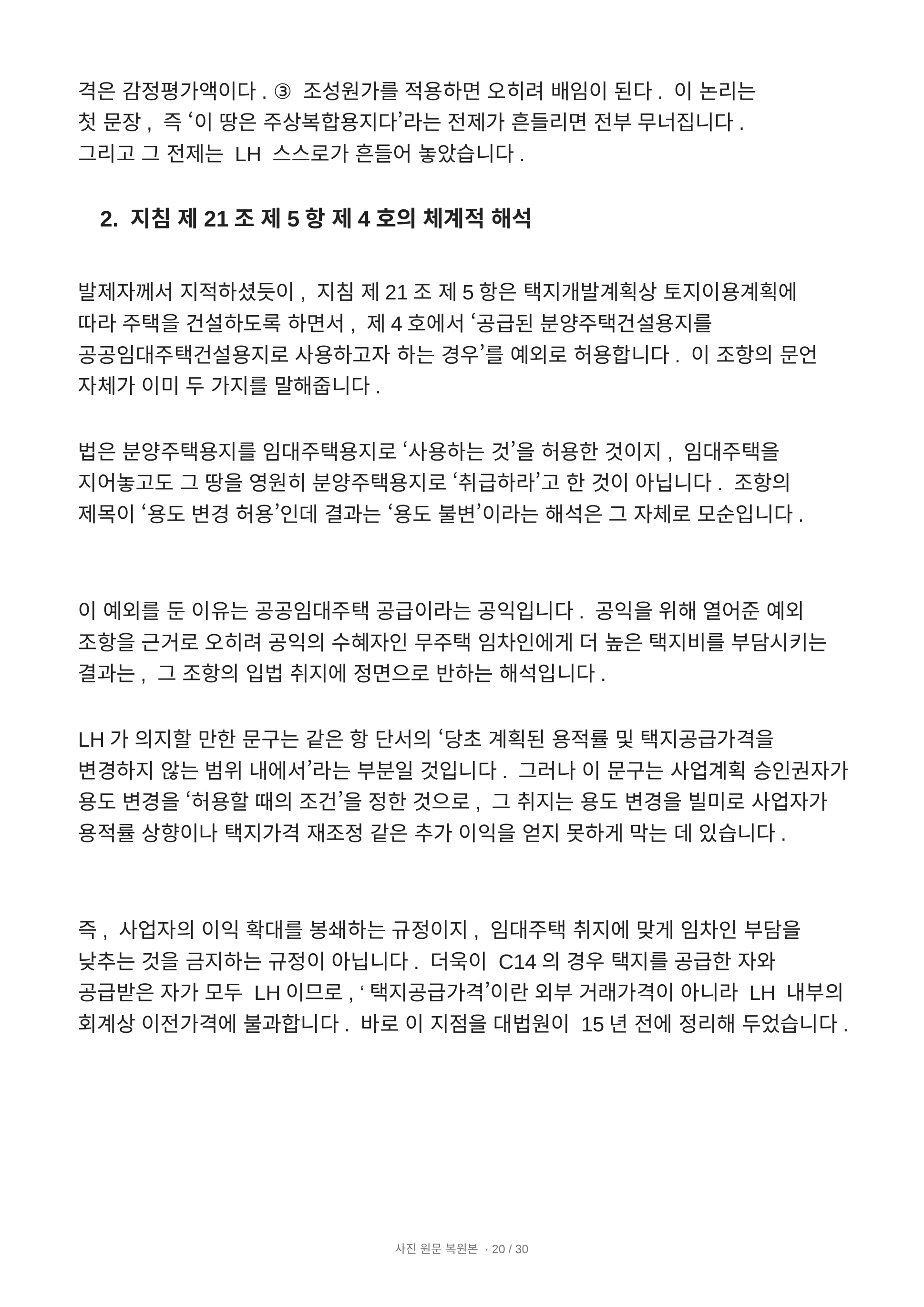

격은 감정평가액이다. ③ 조성원가를 적용하면 오히려 배임이 된다. 이 논리는 첫 문장, 즉 ‘이 땅은 주상복합용지다’라는 전제가 흔들리면 전부 무너집니다. 그리고 그 전제는 LH 스스로가 흔들어 놓았습니다.
2. 지침 제21조 제5항 제4호의 체계적 해석
발제자께서 지적하셨듯이, 지침 제21조 제5항은 택지개발계획상 토지이용계획에 따라 주택을 건설하도록 하면서, 제4호에서 ‘공급된 분양주택건설용지를 공공임대주택건설용지로 사용하고자 하는 경우’를 예외로 허용합니다. 이 조항의 문언 자체가 이미 두 가지를 말해줍니다.
법은 분양주택용지를 임대주택용지로 ‘사용하는 것’을 허용한 것이지, 임대주택을 지어놓고도 그 땅을 영원히 분양주택용지로 ‘취급하라’고 한 것이 아닙니다. 조항의 제목이 ‘용도 변경 허용’인데 결과는 ‘용도 불변’이라는 해석은 그 자체로 모순입니다.
이 예외를 둔 이유는 공공임대주택 공급이라는 공익입니다. 공익을 위해 열어준 예외 조항을 근거로 오히려 공익의 수혜자인 무주택 임차인에게 더 높은 택지비를 부담시키는 결과는, 그 조항의 입법 취지에 정면으로 반하는 해석입니다.
LH가 의지할 만한 문구는 같은 항 단서의 ‘당초 계획된 용적률 및 택지공급가격을 변경하지 않는 범위 내에서’라는 부분일 것입니다. 그러나 이 문구는 사업계획 승인권자가 용도 변경을 ‘허용할 때의 조건’을 정한 것으로, 그 취지는 용도 변경을 빌미로 사업자가 용적률 상향이나 택지가격 재조정 같은 추가 이익을 얻지 못하게 막는 데 있습니다.
즉, 사업자의 이익 확대를 봉쇄하는 규정이지, 임대주택 취지에 맞게 임차인 부담을 낮추는 것을 금지하는 규정이 아닙니다. 더욱이 C14의 경우 택지를 공급한 자와 공급받은 자가 모두 LH이므로, ‘택지공급가격’이란 외부 거래가격이 아니라 LH 내부의 회계상 이전가격에 불과합니다. 바로 이 지점을 대법원이 15년 전에 정리해 두었습니다.
사진 원문 복원본 · 20 / 30